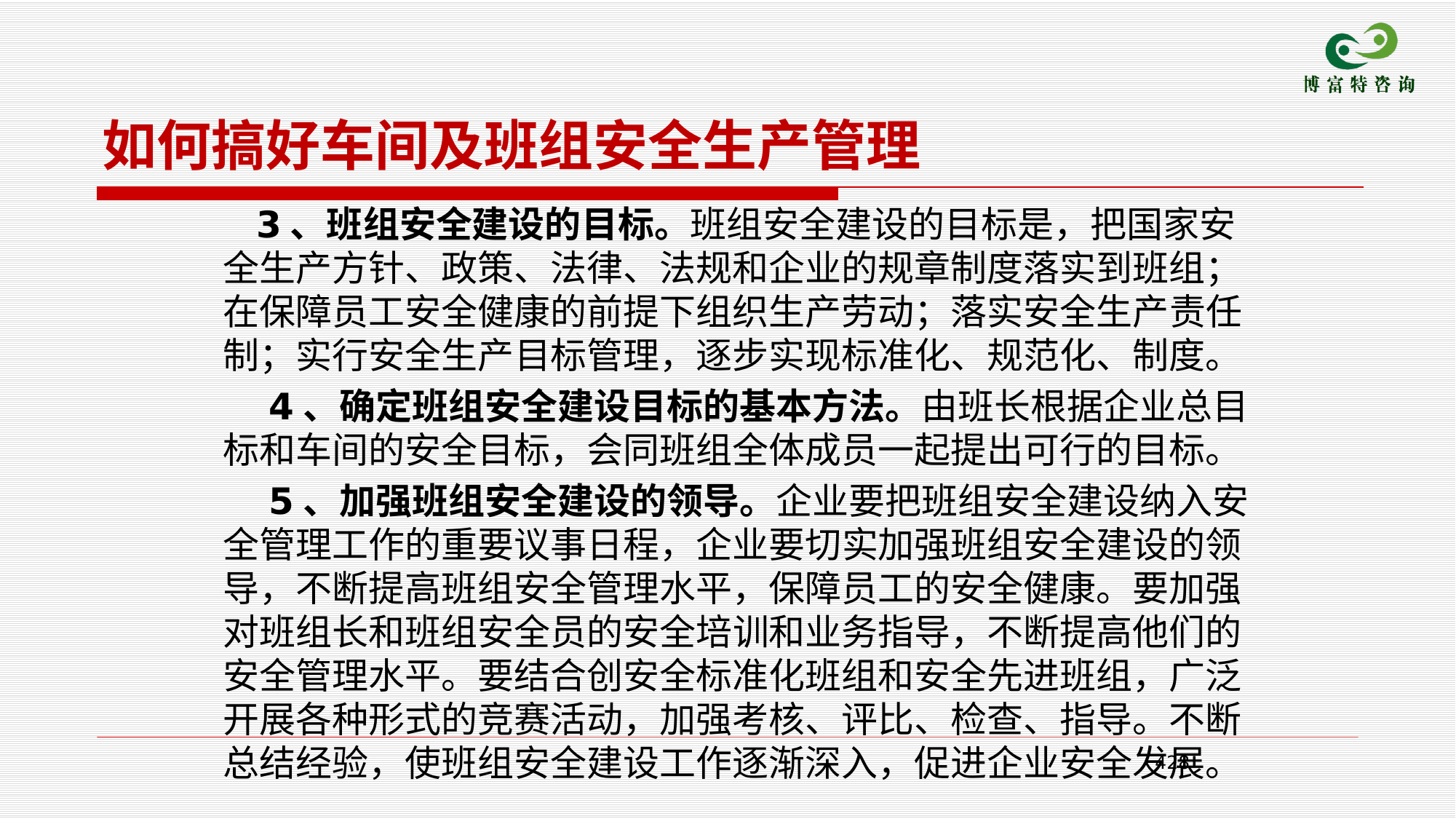

如何搞好车间及班组安全生产管理
       3、班组安全建设的目标。班组安全建设的目标是，把国家安全生产方针、政策、法律、法规和企业的规章制度落实到班组；在保障员工安全健康的前提下组织生产劳动；落实安全生产责任制；实行安全生产目标管理，逐步实现标准化、规范化、制度。
        4、确定班组安全建设目标的基本方法。由班长根据企业总目标和车间的安全目标，会同班组全体成员一起提出可行的目标。
        5、加强班组安全建设的领导。企业要把班组安全建设纳入安全管理工作的重要议事日程，企业要切实加强班组安全建设的领导，不断提高班组安全管理水平，保障员工的安全健康。要加强对班组长和班组安全员的安全培训和业务指导，不断提高他们的安全管理水平。要结合创安全标准化班组和安全先进班组，广泛开展各种形式的竞赛活动，加强考核、评比、检查、指导。不断总结经验，使班组安全建设工作逐渐深入，促进企业安全发展。

428